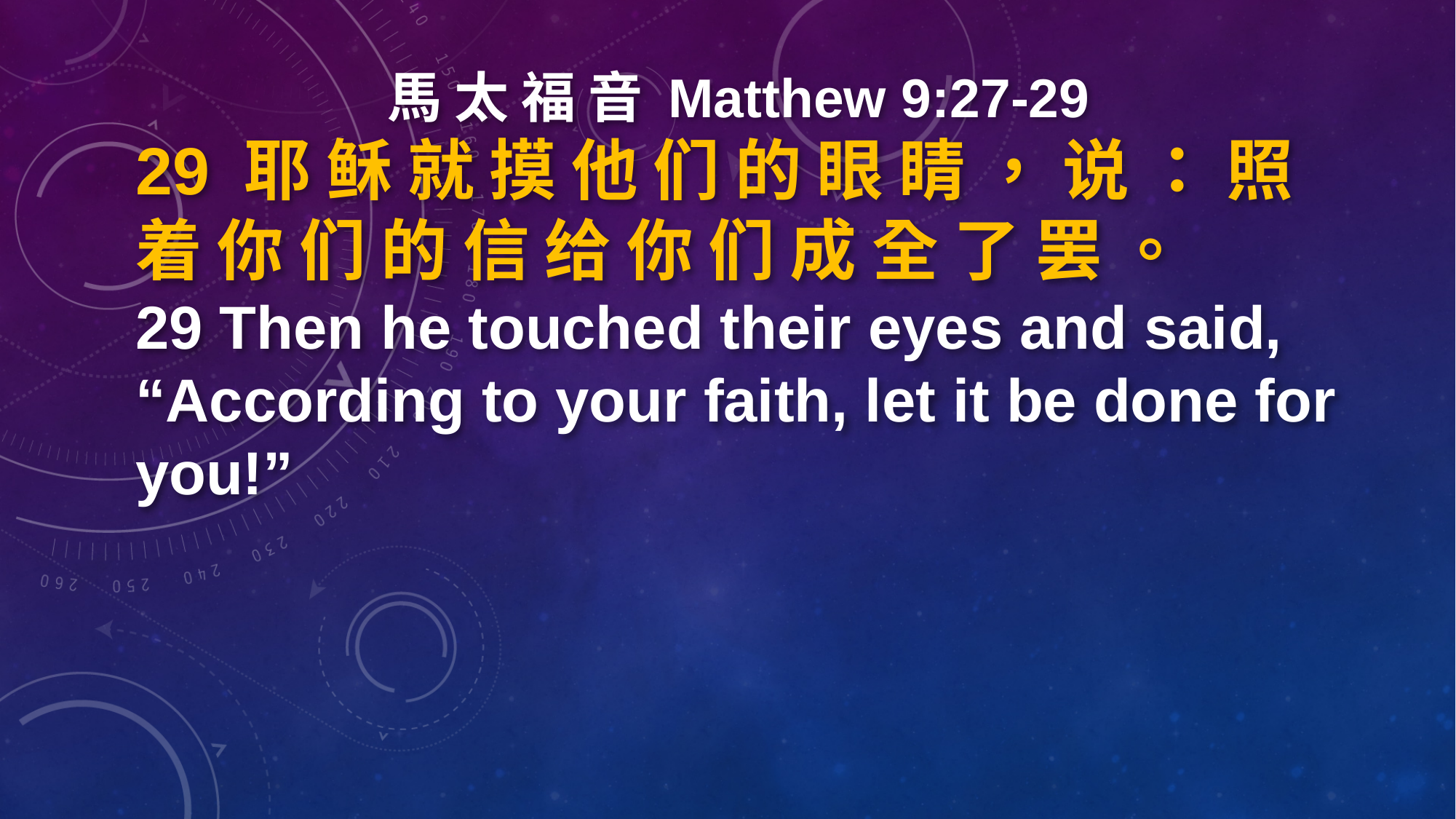

馬 太 福 音 Matthew 9:27-29
29 耶 稣 就 摸 他 们 的 眼 睛 ， 说 ： 照 着 你 们 的 信 给 你 们 成 全 了 罢 。
29 Then he touched their eyes and said, “According to your faith, let it be done for you!”